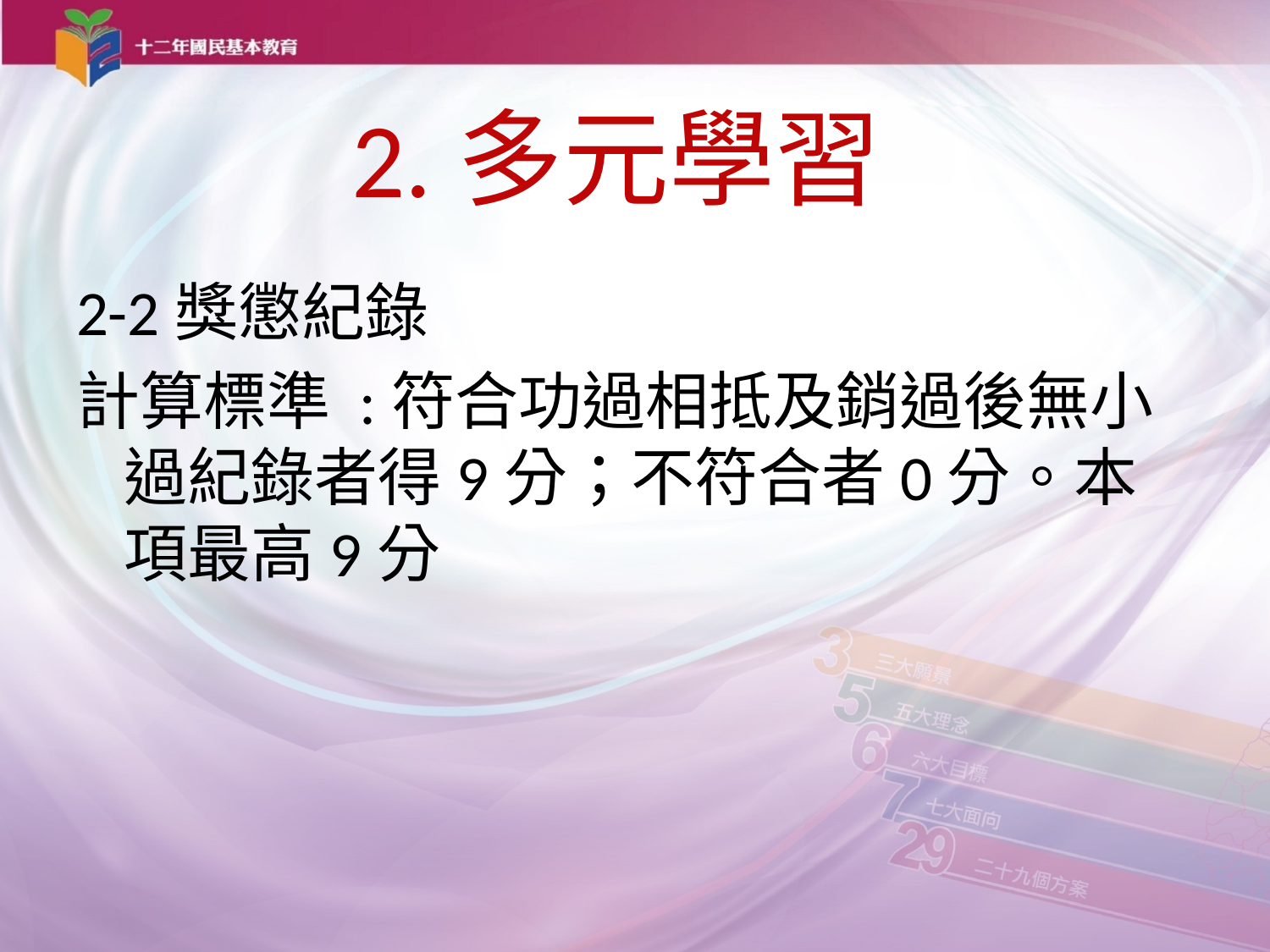

# 2.多元學習
2-2獎懲紀錄
計算標準 :符合功過相抵及銷過後無小過紀錄者得9分；不符合者0分。本項最高9分